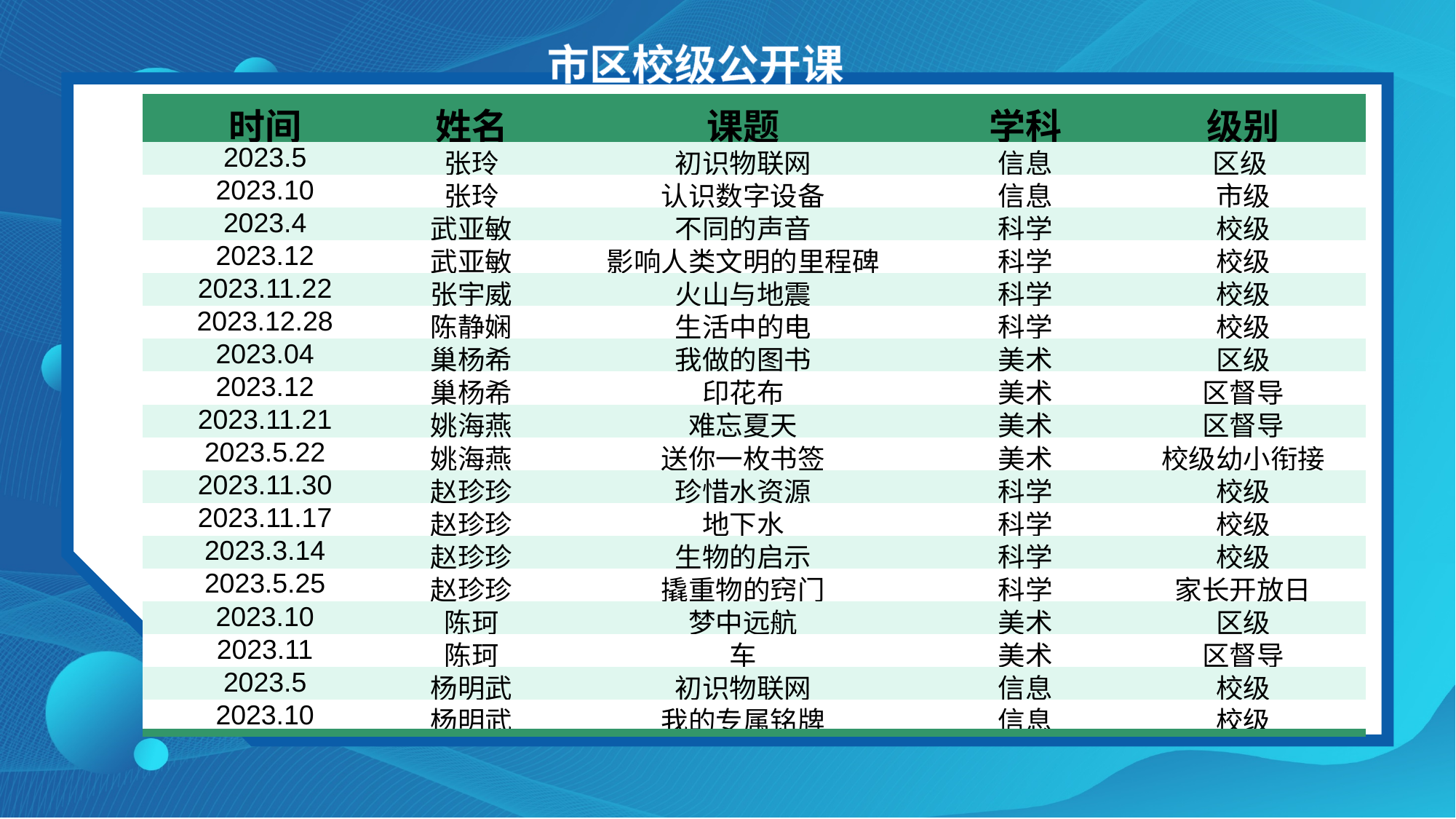

市区校级公开课
| 时间 | 姓名 | 课题 | 学科 | 级别 |
| --- | --- | --- | --- | --- |
| 2023.5 | 张玲 | 初识物联网 | 信息 | 区级 |
| 2023.10 | 张玲 | 认识数字设备 | 信息 | 市级 |
| 2023.4 | 武亚敏 | 不同的声音 | 科学 | 校级 |
| 2023.12 | 武亚敏 | 影响人类文明的里程碑 | 科学 | 校级 |
| 2023.11.22 | 张宇威 | 火山与地震 | 科学 | 校级 |
| 2023.12.28 | 陈静娴 | 生活中的电 | 科学 | 校级 |
| 2023.04 | 巢杨希 | 我做的图书 | 美术 | 区级 |
| 2023.12 | 巢杨希 | 印花布 | 美术 | 区督导 |
| 2023.11.21 | 姚海燕 | 难忘夏天 | 美术 | 区督导 |
| 2023.5.22 | 姚海燕 | 送你一枚书签 | 美术 | 校级幼小衔接 |
| 2023.11.30 | 赵珍珍 | 珍惜水资源 | 科学 | 校级 |
| 2023.11.17 | 赵珍珍 | 地下水 | 科学 | 校级 |
| 2023.3.14 | 赵珍珍 | 生物的启示 | 科学 | 校级 |
| 2023.5.25 | 赵珍珍 | 撬重物的窍门 | 科学 | 家长开放日 |
| 2023.10 | 陈珂 | 梦中远航 | 美术 | 区级 |
| 2023.11 | 陈珂 | 车 | 美术 | 区督导 |
| 2023.5 | 杨明武 | 初识物联网 | 信息 | 校级 |
| 2023.10 | 杨明武 | 我的专属铭牌 | 信息 | 校级 |